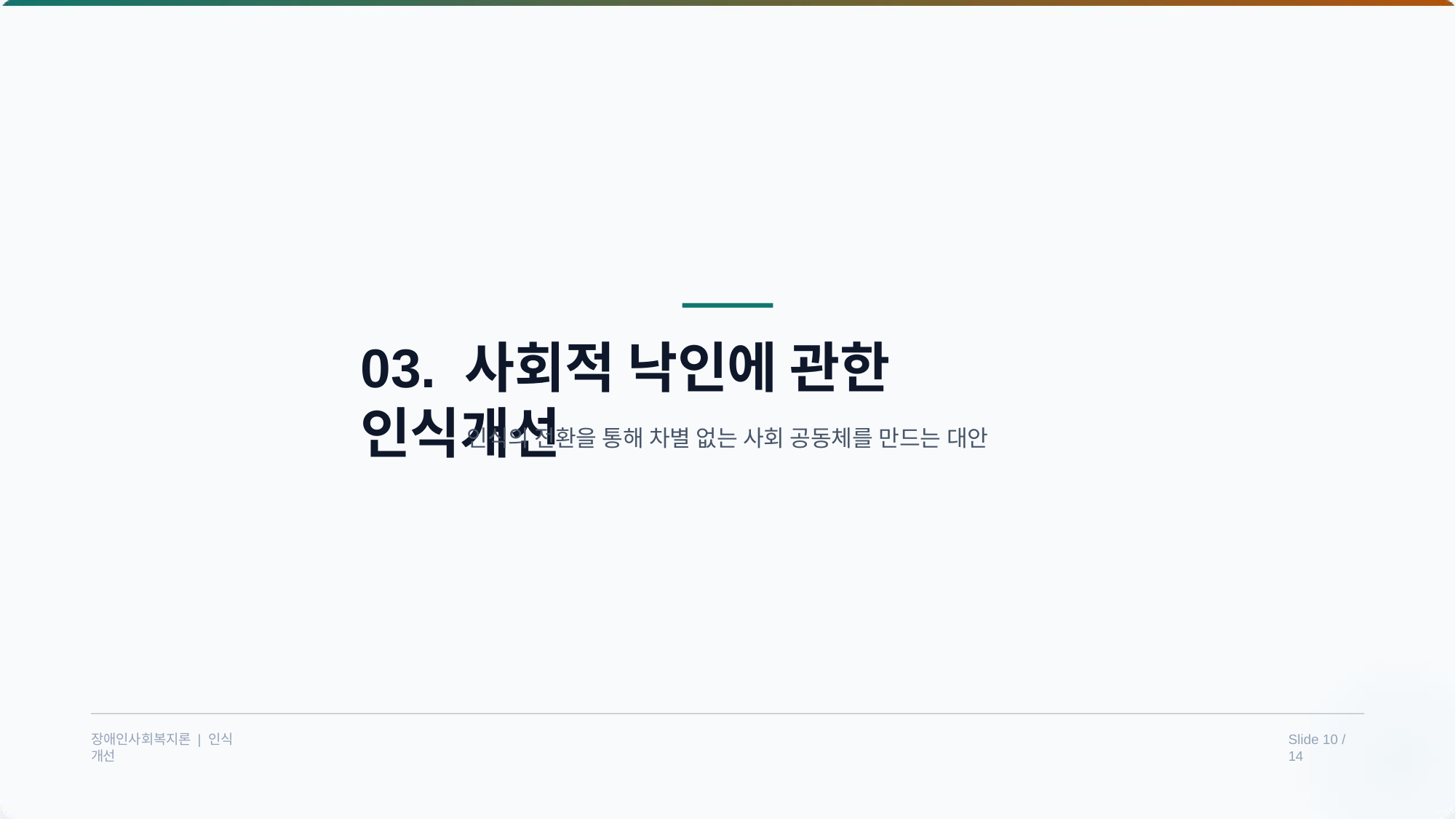

# 03. 사회적 낙인에 관한 인식개선

인식의 전환을 통해 차별 없는 사회 공동체를 만드는 대안
Slide 10 /
14
장애인사회복지론 | 인식 개선